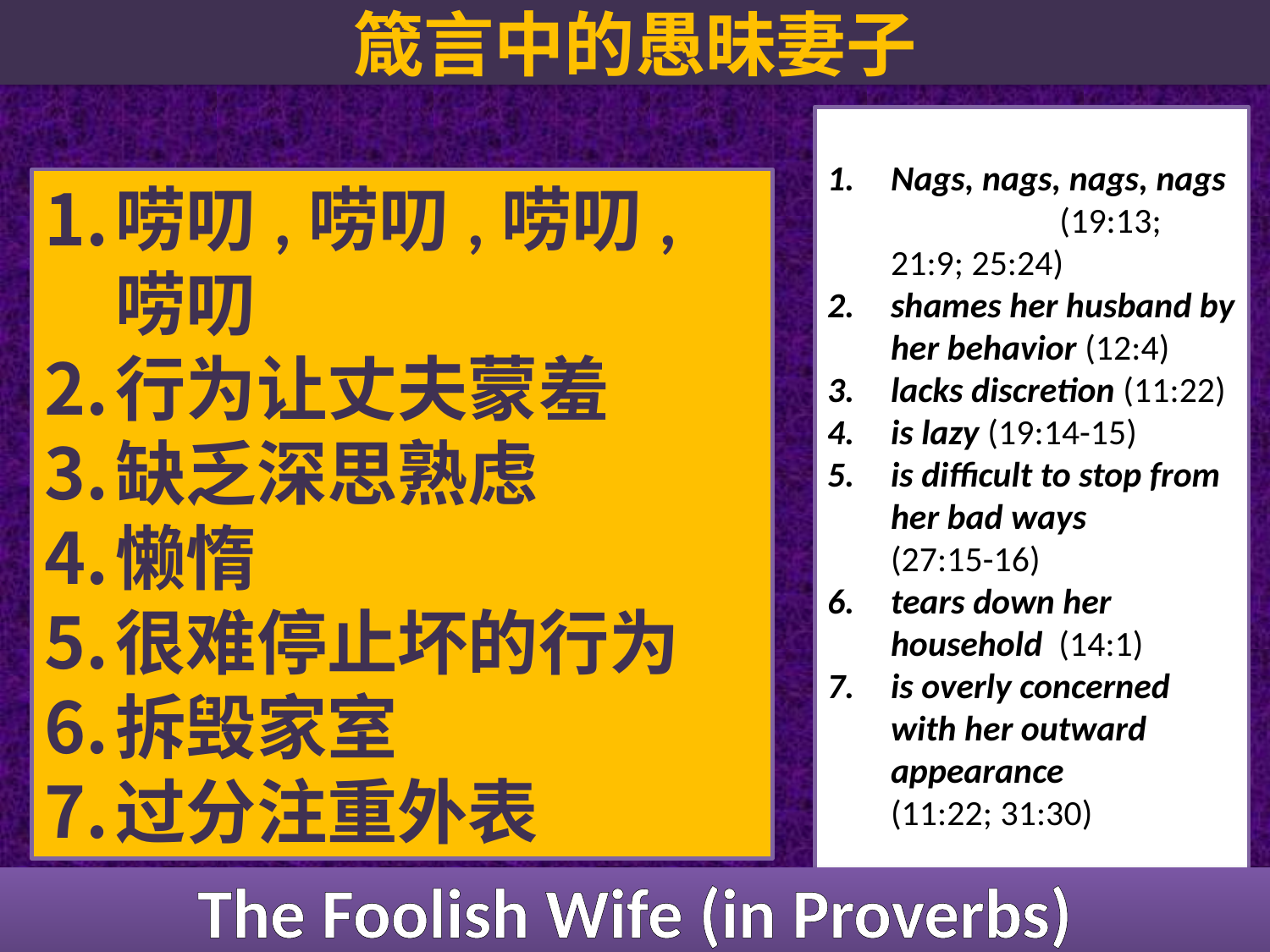

# 箴言中的愚昧妻子

Nags, nags, nags, nags                       (19:13; 21:9; 25:24)
shames her husband by her behavior (12:4)
lacks discretion (11:22)
is lazy (19:14-15)
is difficult to stop from her bad ways                (27:15-16)
tears down her household  (14:1)
is overly concerned with her outward appearance              (11:22; 31:30)

唠叨,唠叨,唠叨,唠叨
行为让丈夫蒙羞
缺乏深思熟虑
懒惰
很难停止坏的行为
拆毁家室
过分注重外表
The Foolish Wife (in Proverbs)